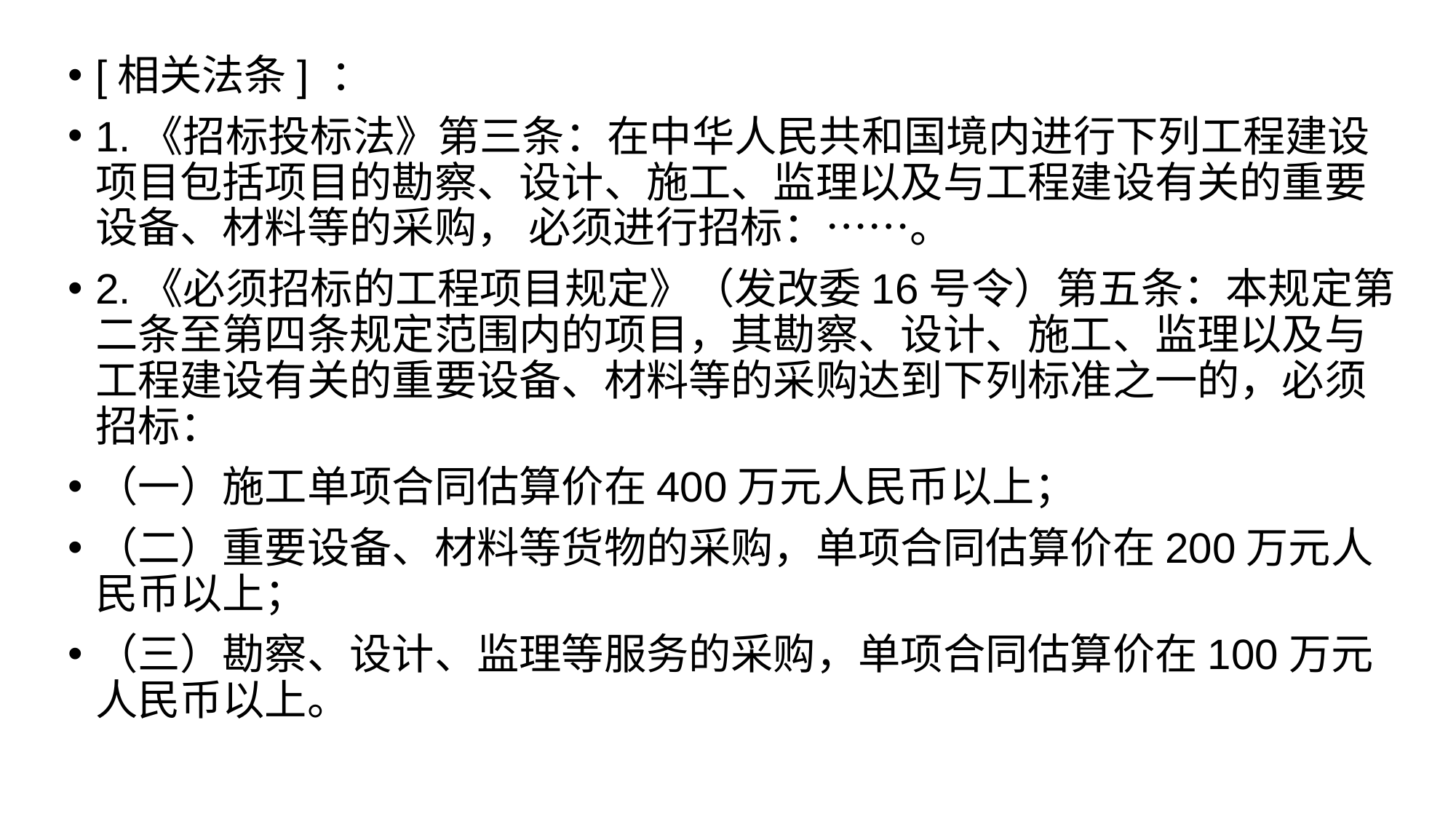

[相关法条] ：
1.《招标投标法》第三条：在中华人民共和国境内进行下列工程建设项目包括项目的勘察、设计、施工、监理以及与工程建设有关的重要设备、材料等的采购， 必须进行招标：……。
2.《必须招标的工程项目规定》（发改委16号令）第五条：本规定第二条至第四条规定范围内的项目，其勘察、设计、施工、监理以及与工程建设有关的重要设备、材料等的采购达到下列标准之一的，必须招标：
（一）施工单项合同估算价在400万元人民币以上；
（二）重要设备、材料等货物的采购，单项合同估算价在200万元人民币以上；
（三）勘察、设计、监理等服务的采购，单项合同估算价在100万元人民币以上。